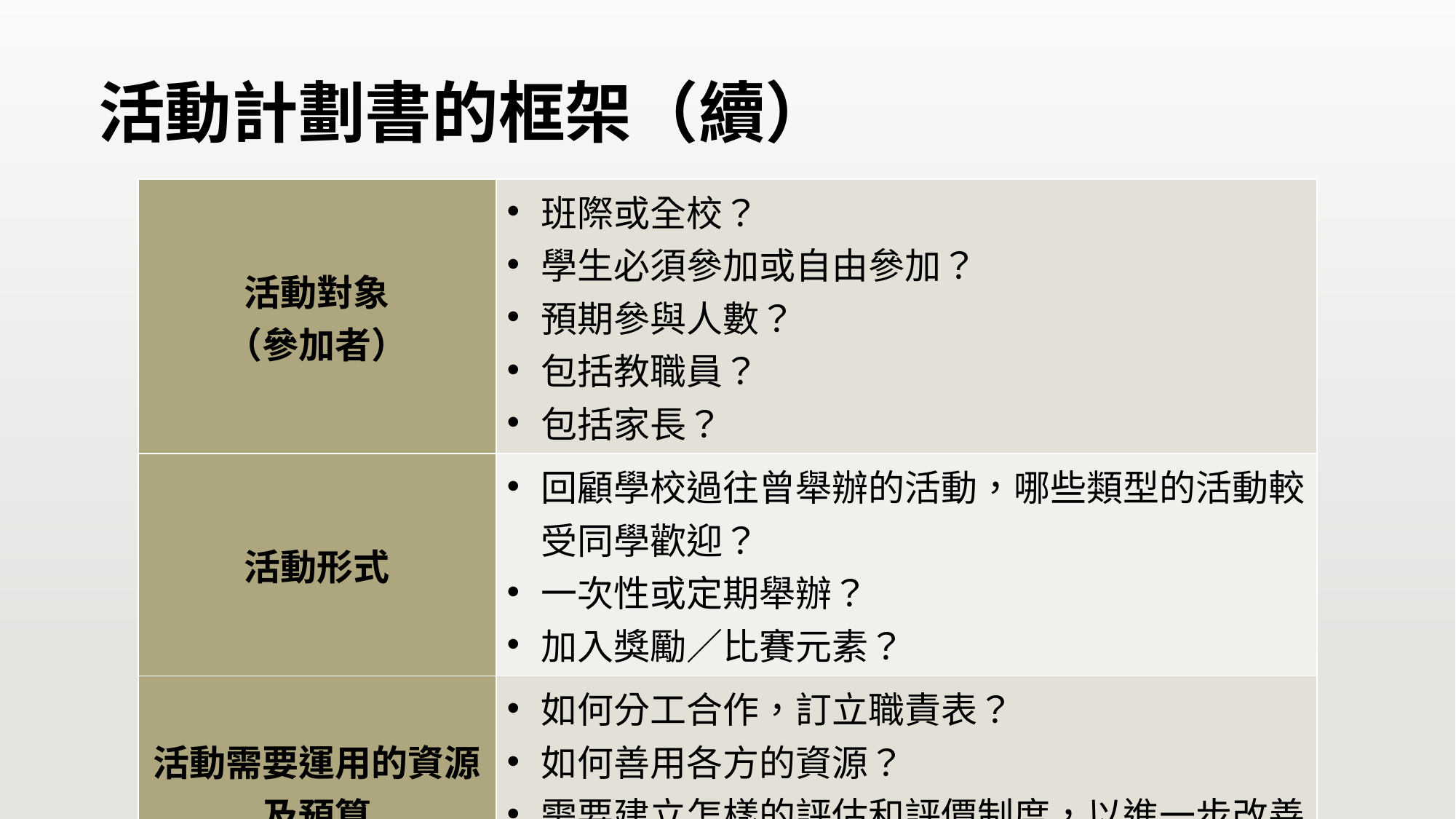

# 活動計劃書的框架（續）
| 活動對象 （參加者） | 班際或全校？ 學生必須參加或自由參加？ 預期參與人數？ 包括教職員？ 包括家長？ |
| --- | --- |
| 活動形式 | 回顧學校過往曾舉辦的活動，哪些類型的活動較受同學歡迎？ 一次性或定期舉辦？ 加入獎勵／比賽元素？ |
| 活動需要運用的資源及預算 | 如何分工合作，訂立職責表？ 如何善用各方的資源？ 需要建立怎樣的評估和評價制度，以進一步改善活動？ |